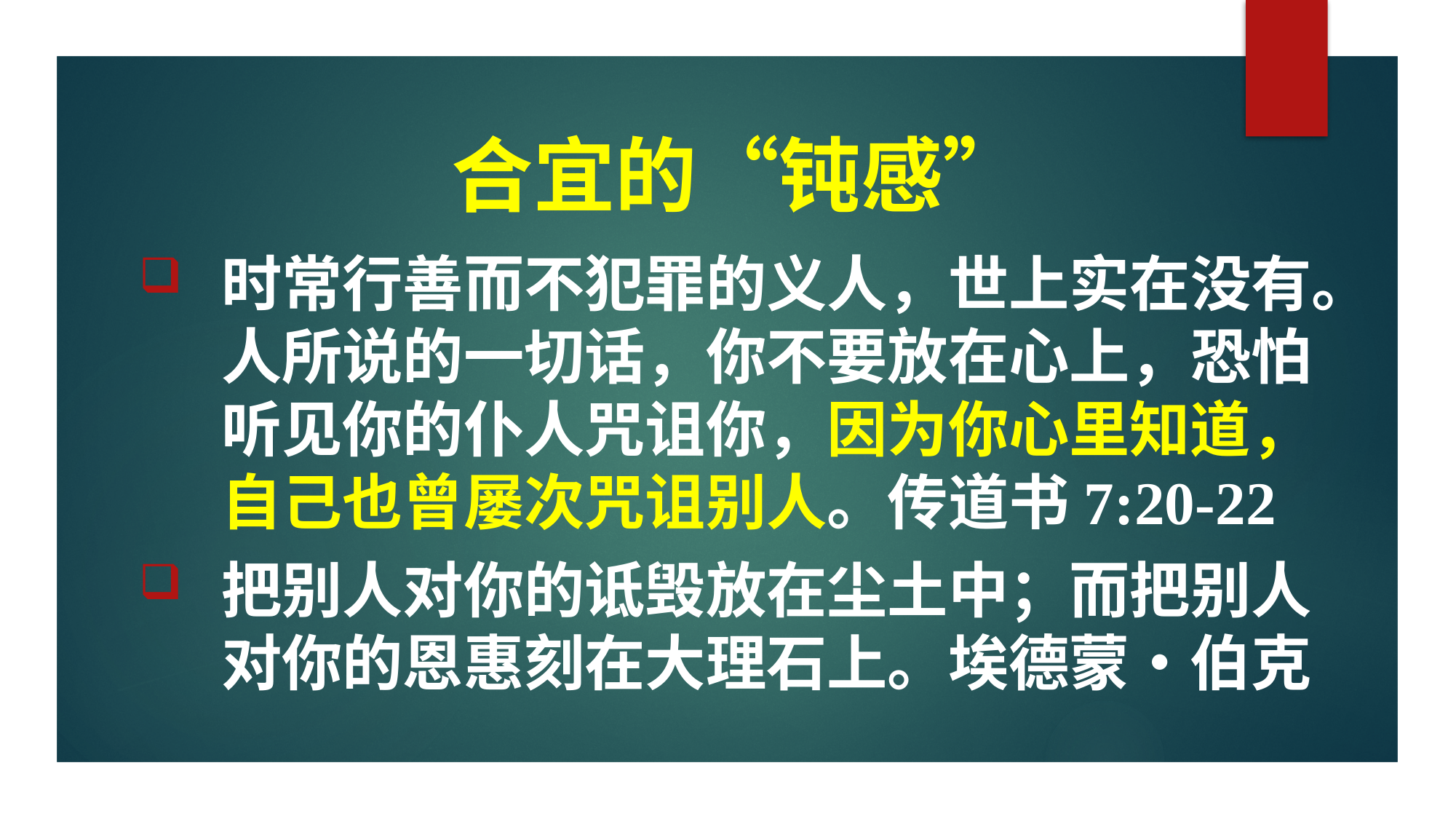

# 合宜的“钝感”
时常行善而不犯罪的义人，世上实在没有。人所说的一切话，你不要放在心上，恐怕听见你的仆人咒诅你，因为你心里知道，自己也曾屡次咒诅别人。传道书7:20-22
把别人对你的诋毁放在尘土中；而把别人对你的恩惠刻在大理石上。埃德蒙•伯克